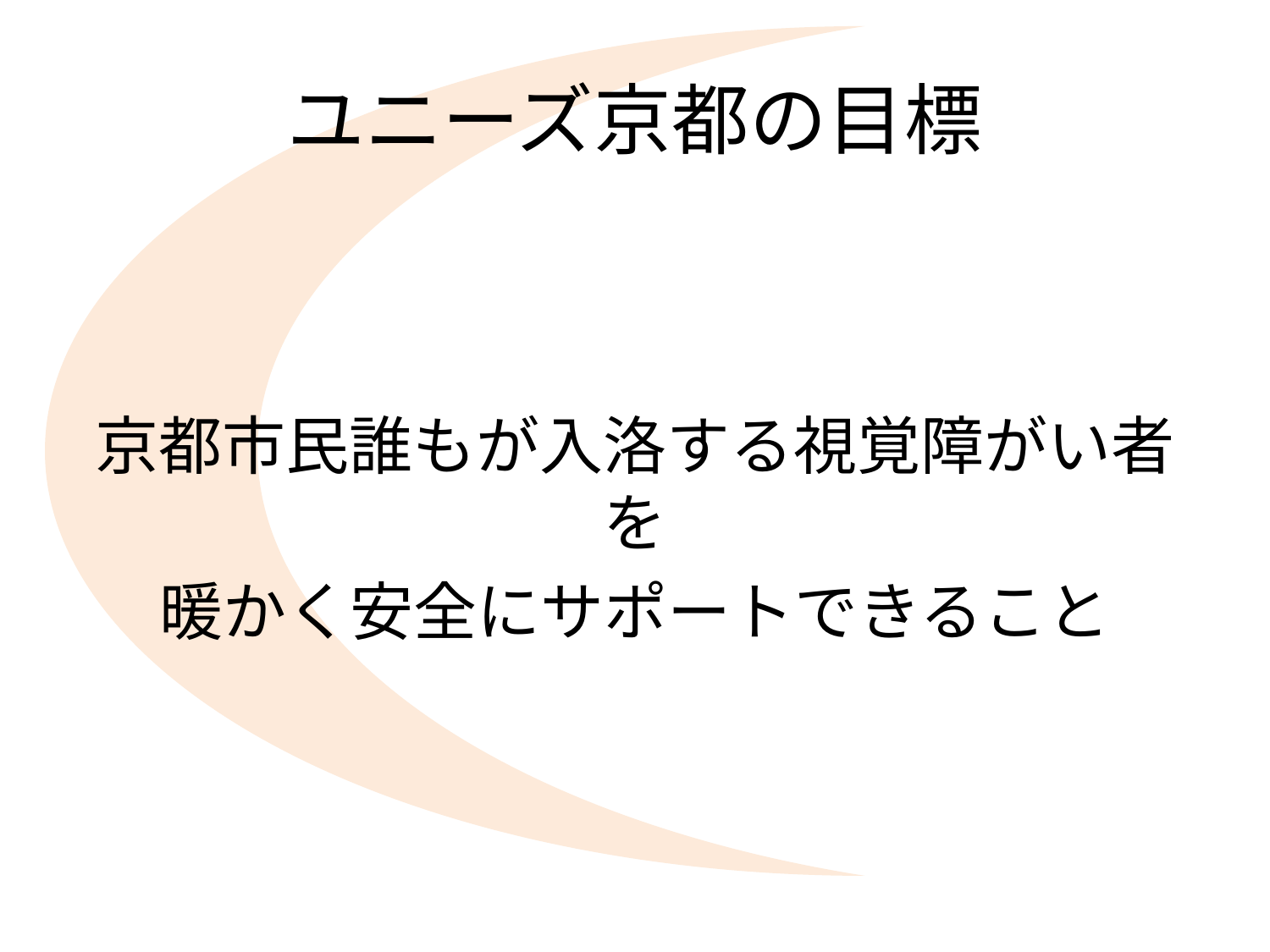

# ユニーズ京都の目標

京都市民誰もが入洛する視覚障がい者を
暖かく安全にサポートできること